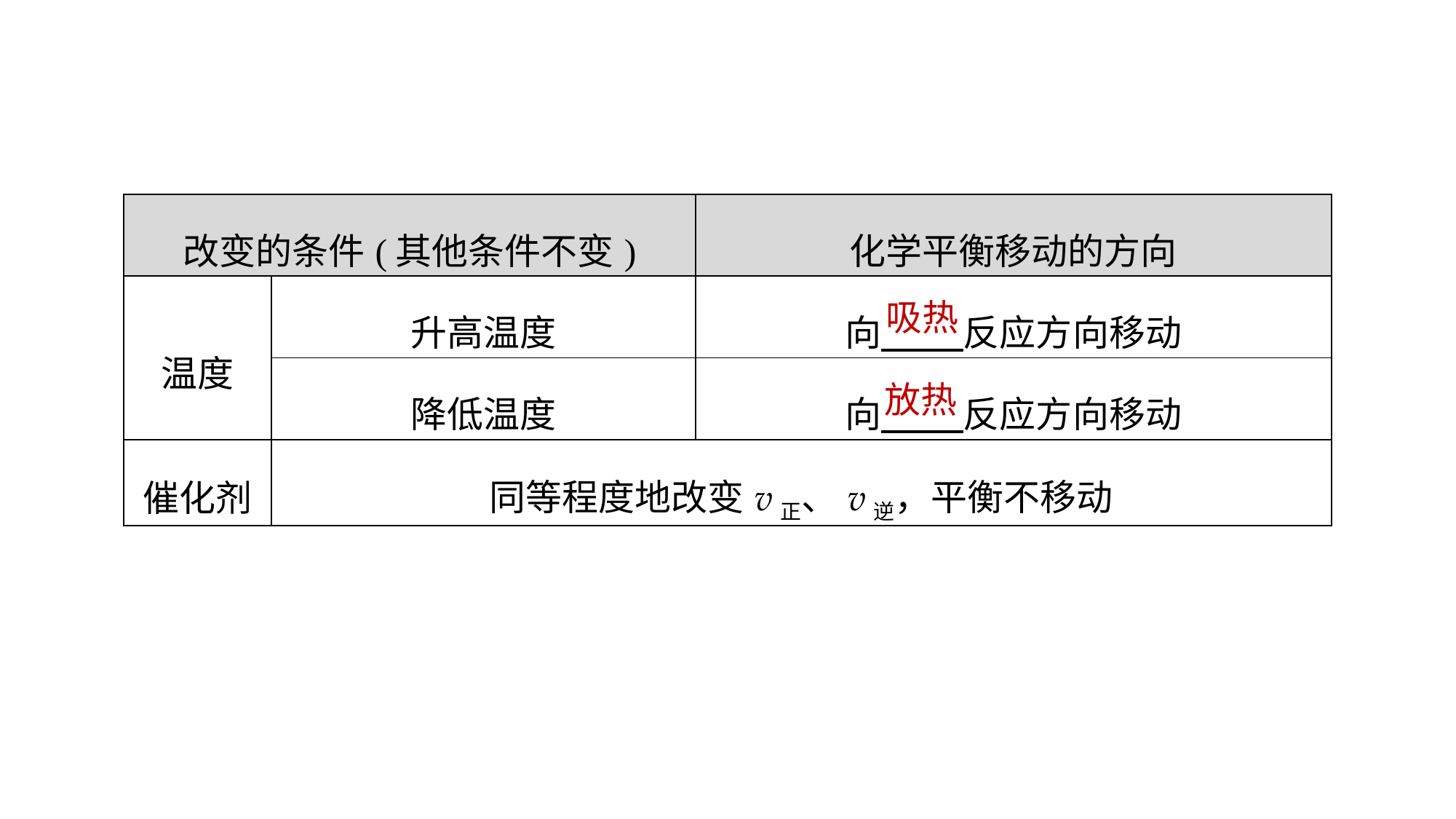

| 改变的条件(其他条件不变) |  | 化学平衡移动的方向 |
| --- | --- | --- |
| 温度 | 升高温度 | 向 反应方向移动 |
|  | 降低温度 | 向 反应方向移动 |
| 催化剂 | 同等程度地改变v正、v逆，平衡不移动 |  |
吸热
放热